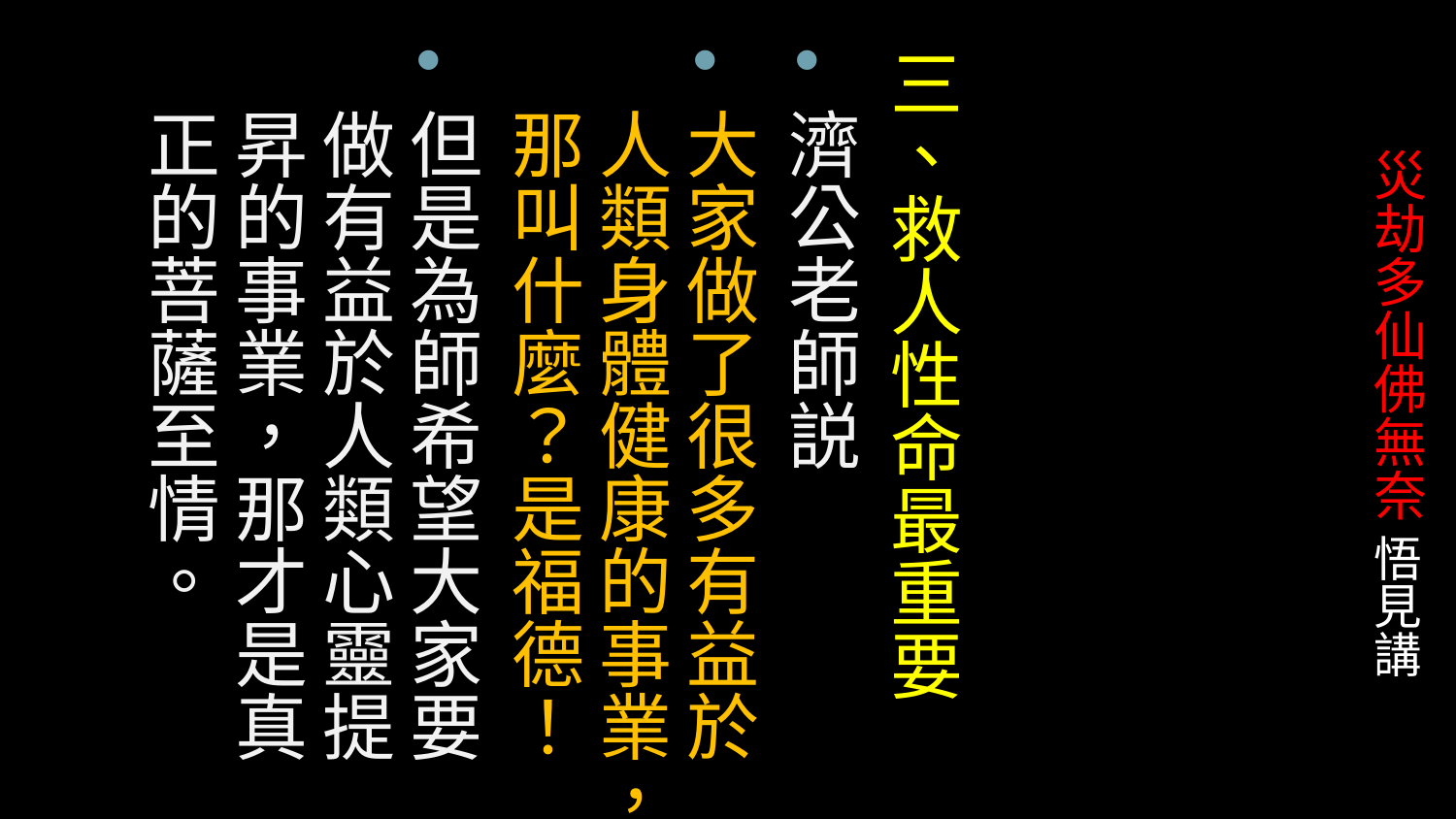

三、救人性命最重要
濟公老師説
大家做了很多有益於人類身體健康的事業，那叫什麼？是福德！
但是為師希望大家要做有益於人類心靈提昇的事業，那才是真正的菩薩至情。

# 災劫多仙佛無奈 悟見講